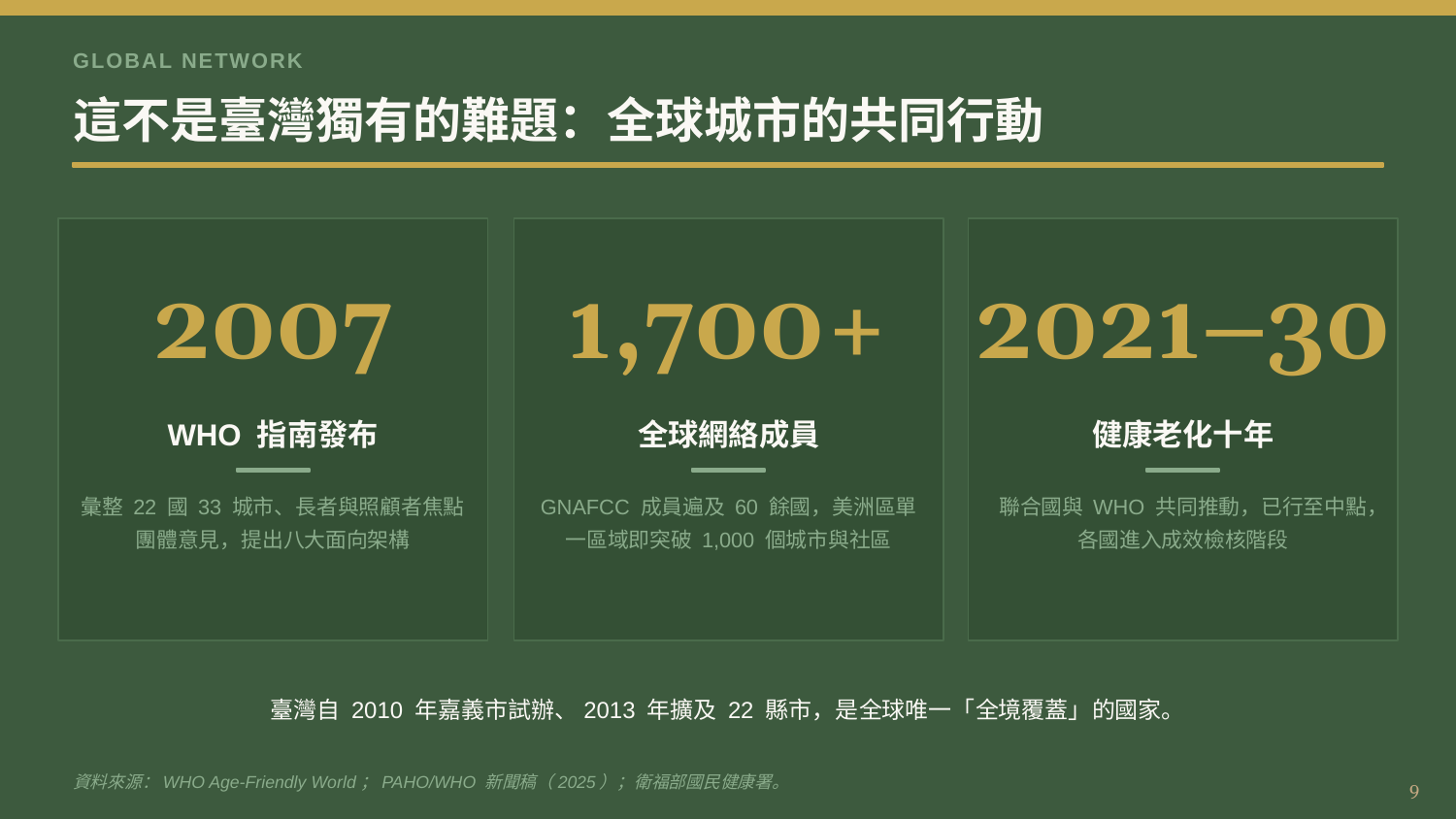

GLOBAL NETWORK
這不是臺灣獨有的難題：全球城市的共同行動

2007
1,700+
2021–30
WHO 指南發布
全球網絡成員
健康老化十年

彙整 22 國 33 城市、長者與照顧者焦點團體意見，提出八大面向架構
GNAFCC 成員遍及 60 餘國，美洲區單一區域即突破 1,000 個城市與社區
聯合國與 WHO 共同推動，已行至中點，各國進入成效檢核階段
臺灣自 2010 年嘉義市試辦、2013 年擴及 22 縣市，是全球唯一「全境覆蓋」的國家。
資料來源：WHO Age-Friendly World；PAHO/WHO 新聞稿（2025）；衛福部國民健康署。
9